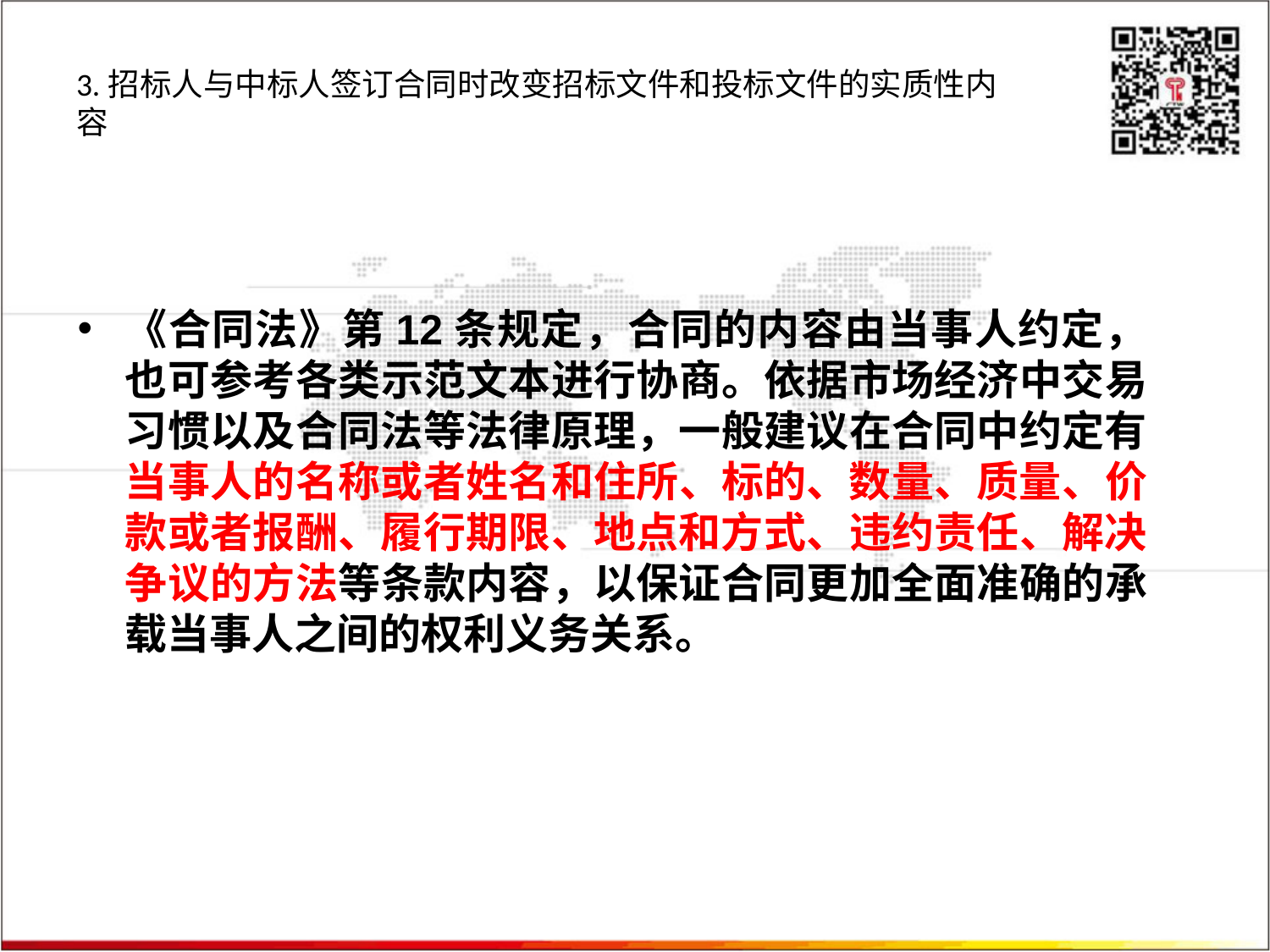

# 3.招标人与中标人签订合同时改变招标文件和投标文件的实质性内容
《合同法》第12条规定，合同的内容由当事人约定，也可参考各类示范文本进行协商。依据市场经济中交易习惯以及合同法等法律原理，一般建议在合同中约定有当事人的名称或者姓名和住所、标的、数量、质量、价款或者报酬、履行期限、地点和方式、违约责任、解决争议的方法等条款内容，以保证合同更加全面准确的承载当事人之间的权利义务关系。